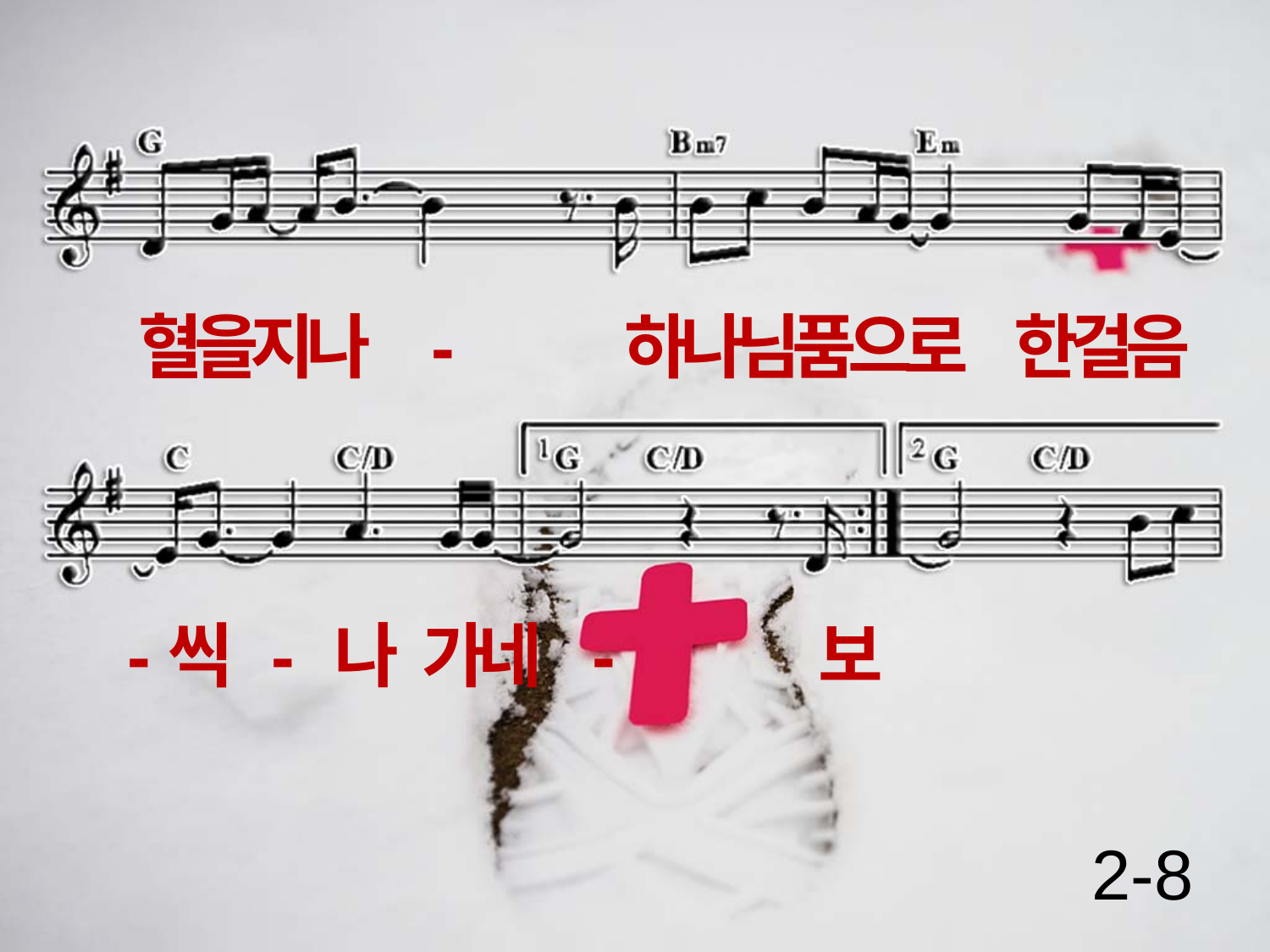

혈을지나    -              하나님품으로     한걸음
-씩  -  나   가네   -                 보
2-8